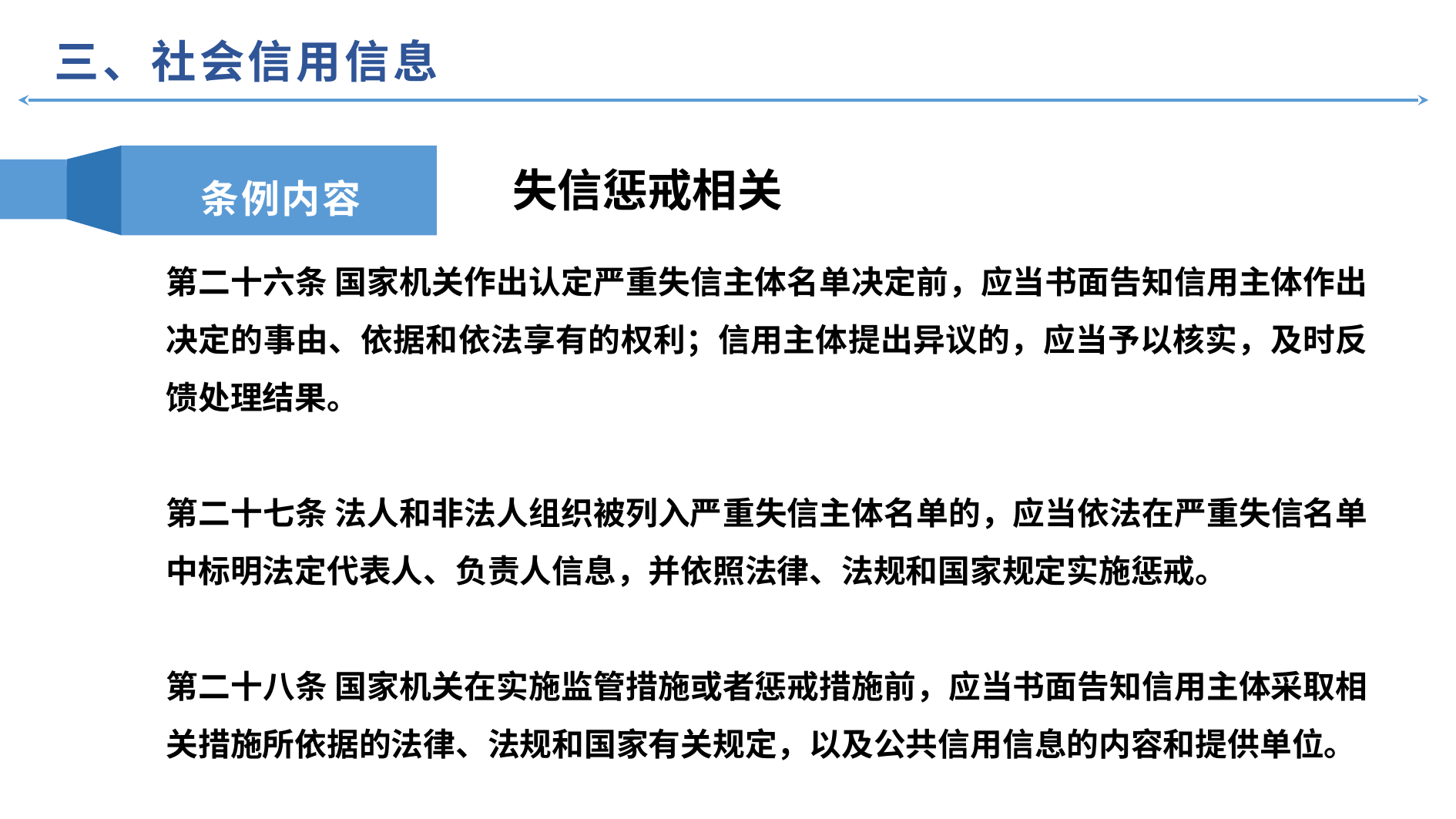

三、社会信用信息

条例内容
失信惩戒相关
第二十六条 国家机关作出认定严重失信主体名单决定前，应当书面告知信用主体作出决定的事由、依据和依法享有的权利；信用主体提出异议的，应当予以核实，及时反馈处理结果。

第二十七条 法人和非法人组织被列入严重失信主体名单的，应当依法在严重失信名单中标明法定代表人、负责人信息，并依照法律、法规和国家规定实施惩戒。

第二十八条 国家机关在实施监管措施或者惩戒措施前，应当书面告知信用主体采取相关措施所依据的法律、法规和国家有关规定，以及公共信用信息的内容和提供单位。